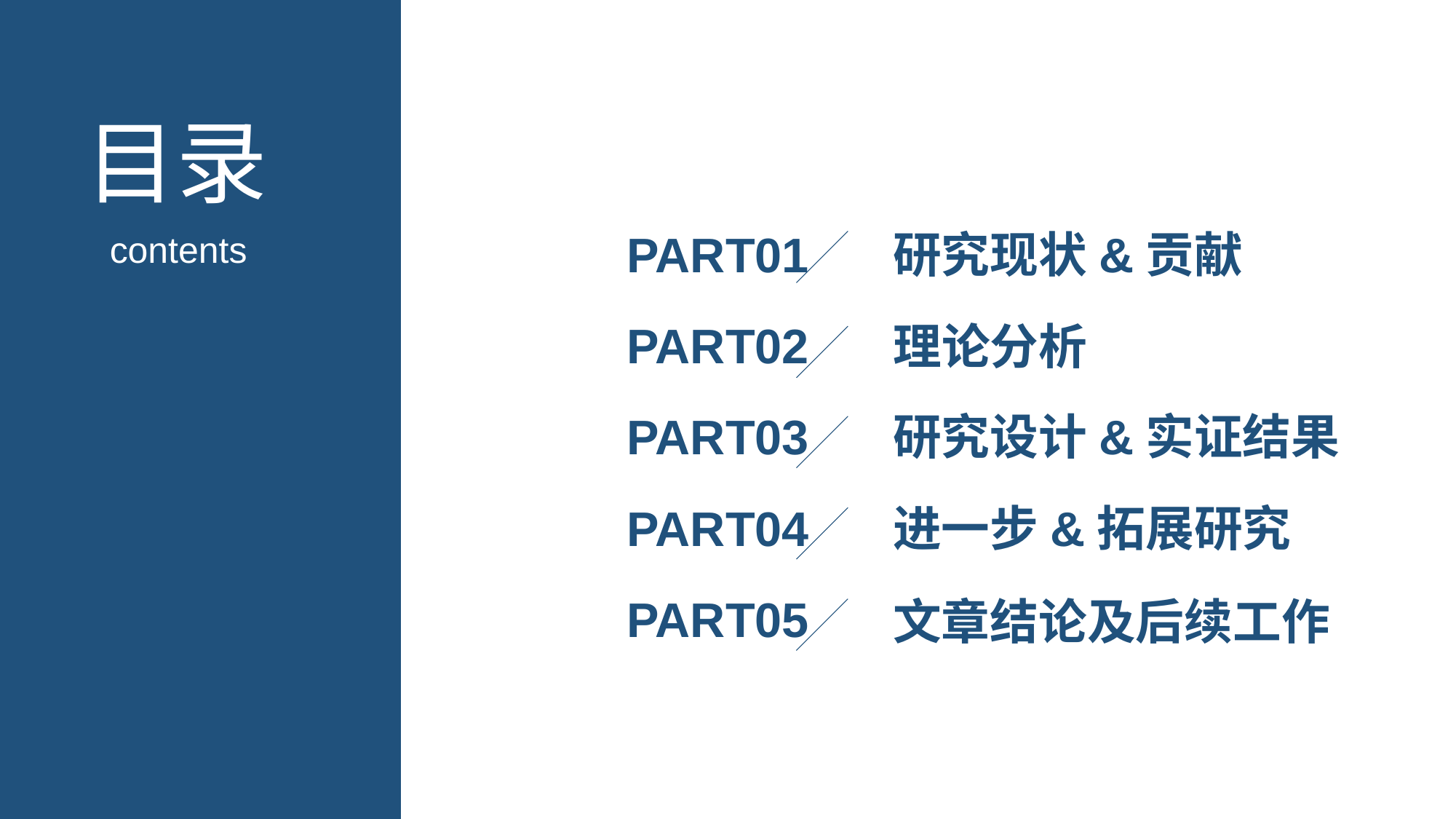

研究现状&贡献
PART01
PART02
理论分析
研究设计&实证结果
PART03

PART04

进一步&拓展研究
PART05

文章结论及后续工作